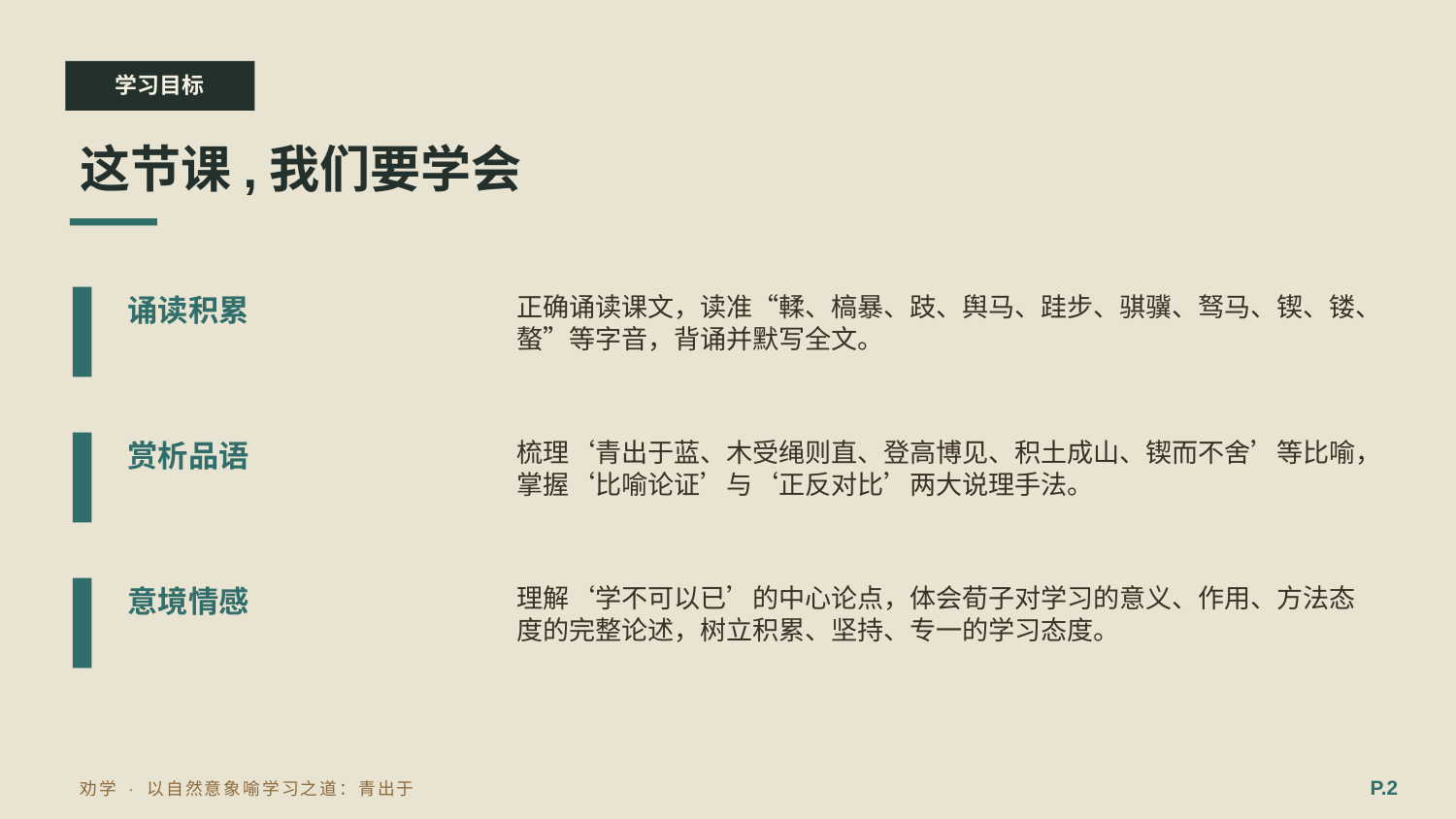

学习目标

这节课,我们要学会

诵读积累
正确诵读课文，读准“輮、槁暴、跂、舆马、跬步、骐骥、驽马、锲、镂、螯”等字音，背诵并默写全文。

赏析品语
梳理‘青出于蓝、木受绳则直、登高博见、积土成山、锲而不舍’等比喻，掌握‘比喻论证’与‘正反对比’两大说理手法。

意境情感
理解‘学不可以已’的中心论点，体会荀子对学习的意义、作用、方法态度的完整论述，树立积累、坚持、专一的学习态度。

P.2
劝学 · 以自然意象喻学习之道：青出于